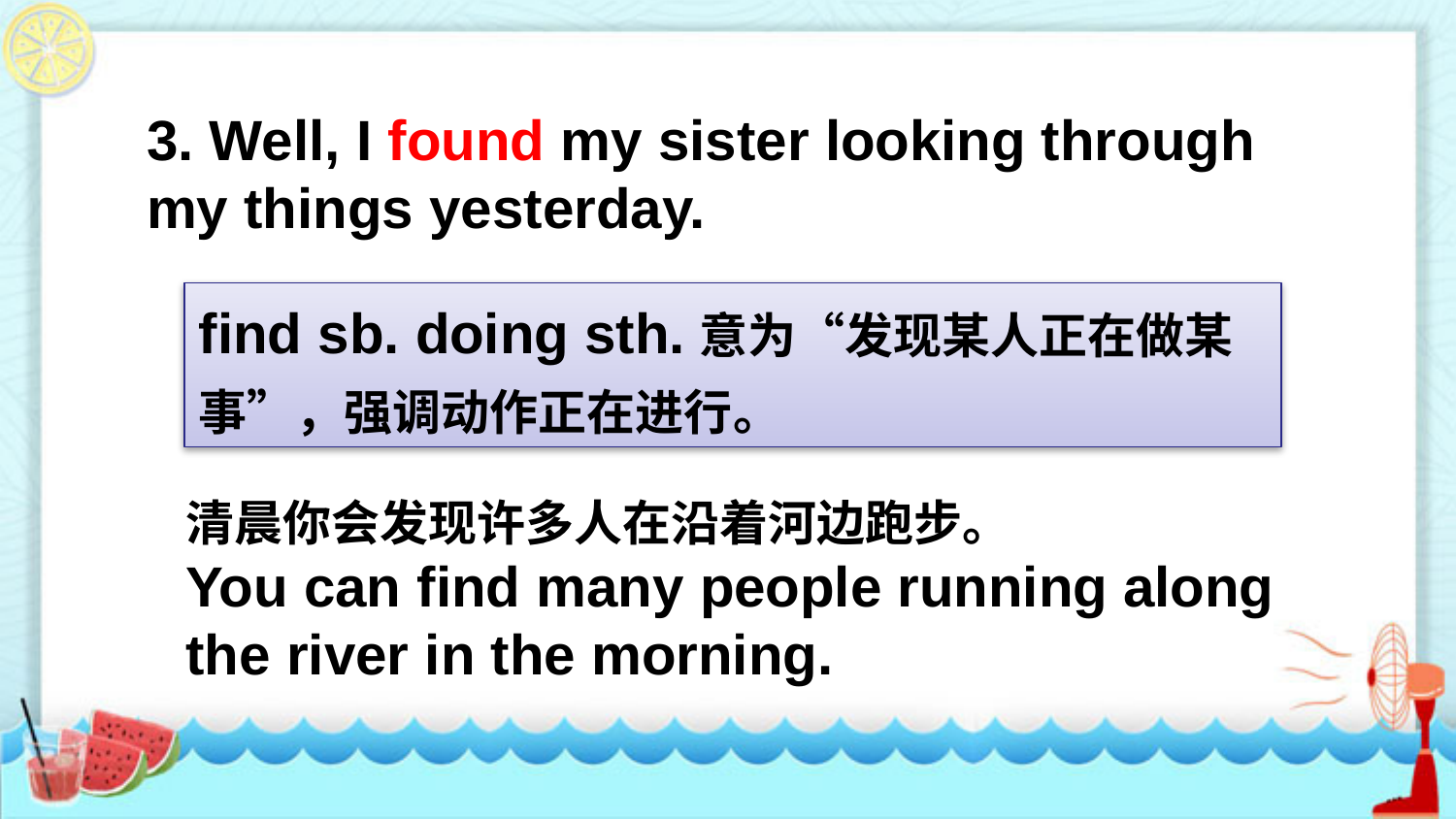

3. Well, I found my sister looking through my things yesterday.
find sb. doing sth.意为“发现某人正在做某事”，强调动作正在进行。
清晨你会发现许多人在沿着河边跑步。
You can find many people running along the river in the morning.